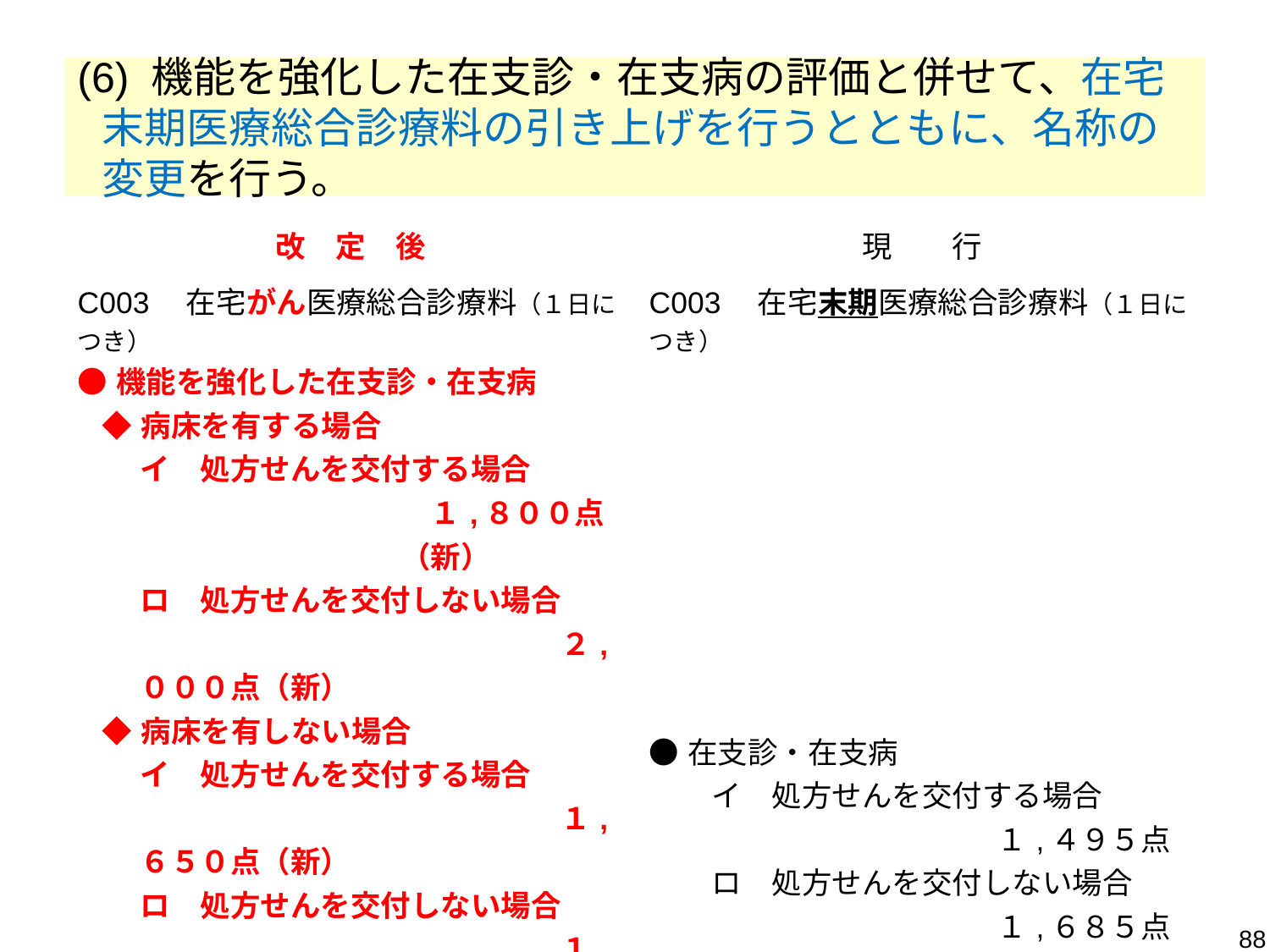

(6) 機能を強化した在支診・在支病の評価と併せて、在宅末期医療総合診療料の引き上げを行うとともに、名称の変更を行う。
| 改　定　後 | 現　　行 |
| --- | --- |
| C003　在宅がん医療総合診療料（１日につき） ●機能を強化した在支診・在支病 ◆病床を有する場合 イ　処方せんを交付する場合 　１,８００点（新） ロ　処方せんを交付しない場合 　　　　　　　　　　　　　　２,０００点（新） ◆病床を有しない場合 イ　処方せんを交付する場合 　　　　　　　　　　　　　　１,６５０点（新） ロ　処方せんを交付しない場合 　　　　　　　　　　　　　　１,８５０点（新） ●在支診・在支病 イ　処方せんを交付する場合 １,４９５点 ロ　処方せんを交付しない場合 １,６８５点 | C003　在宅末期医療総合診療料（１日につき） ●在支診・在支病 イ　処方せんを交付する場合 １,４９５点 ロ　処方せんを交付しない場合 １,６８５点 |
88